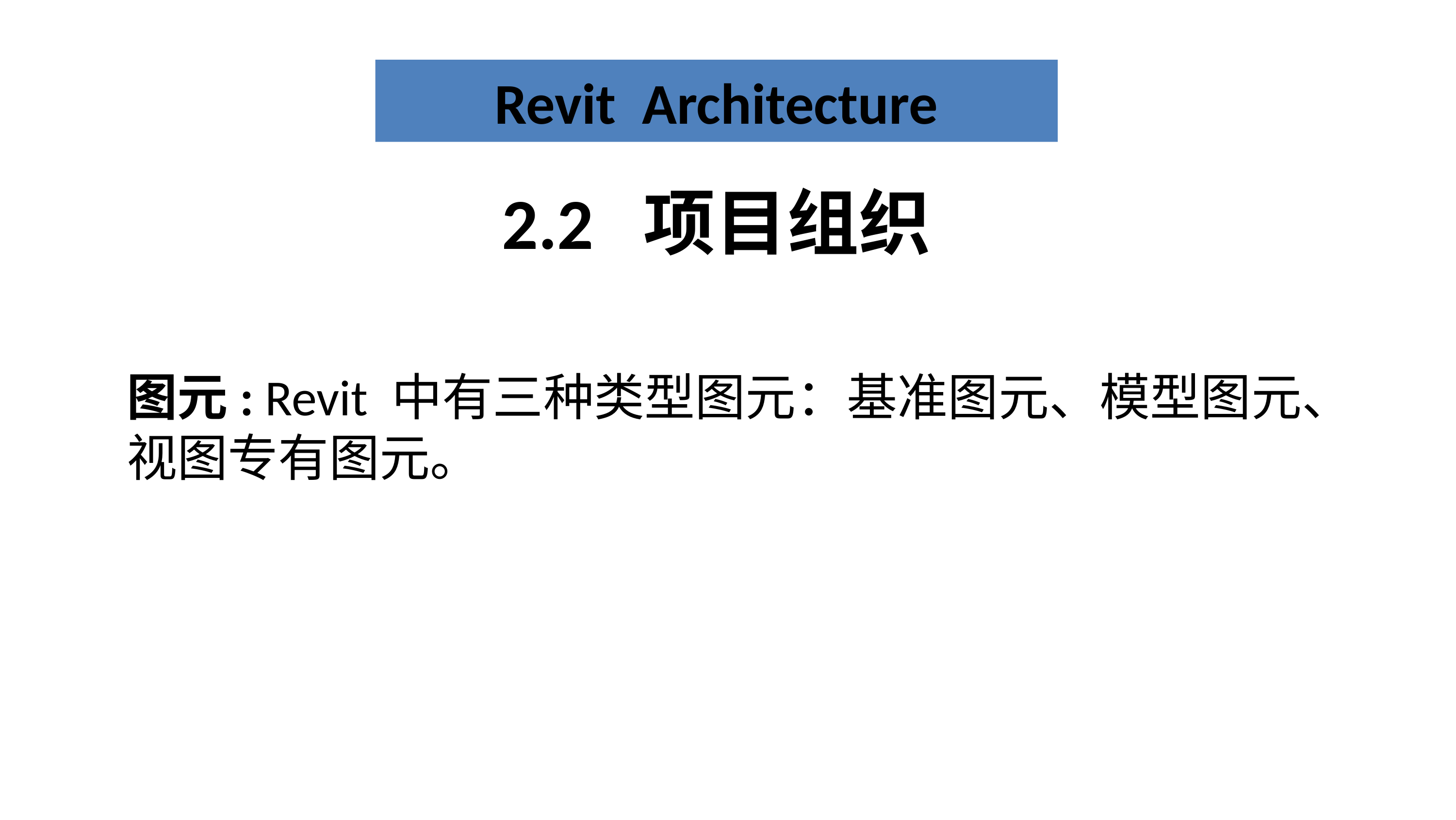

Revit  Architecture
2.2  项目组织
图元: Revit 中有三种类型图元：基准图元、模型图元、视图专有图元。